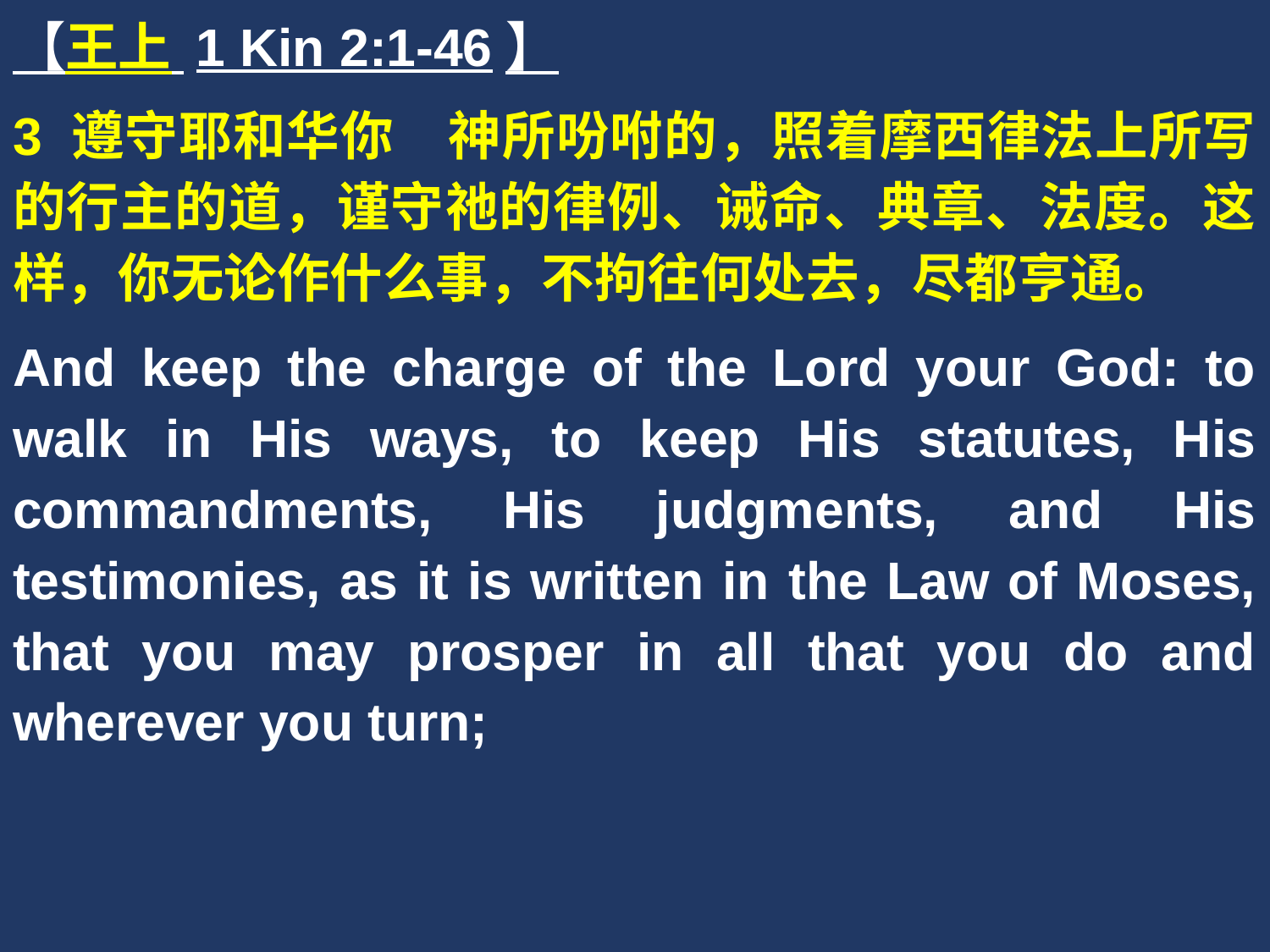

【王上 1 Kin 2:1-46】
3 遵守耶和华你　神所吩咐的，照着摩西律法上所写的行主的道，谨守祂的律例、诫命、典章、法度。这样，你无论作什么事，不拘往何处去，尽都亨通。
And keep the charge of the Lord your God: to walk in His ways, to keep His statutes, His commandments, His judgments, and His testimonies, as it is written in the Law of Moses, that you may prosper in all that you do and wherever you turn;